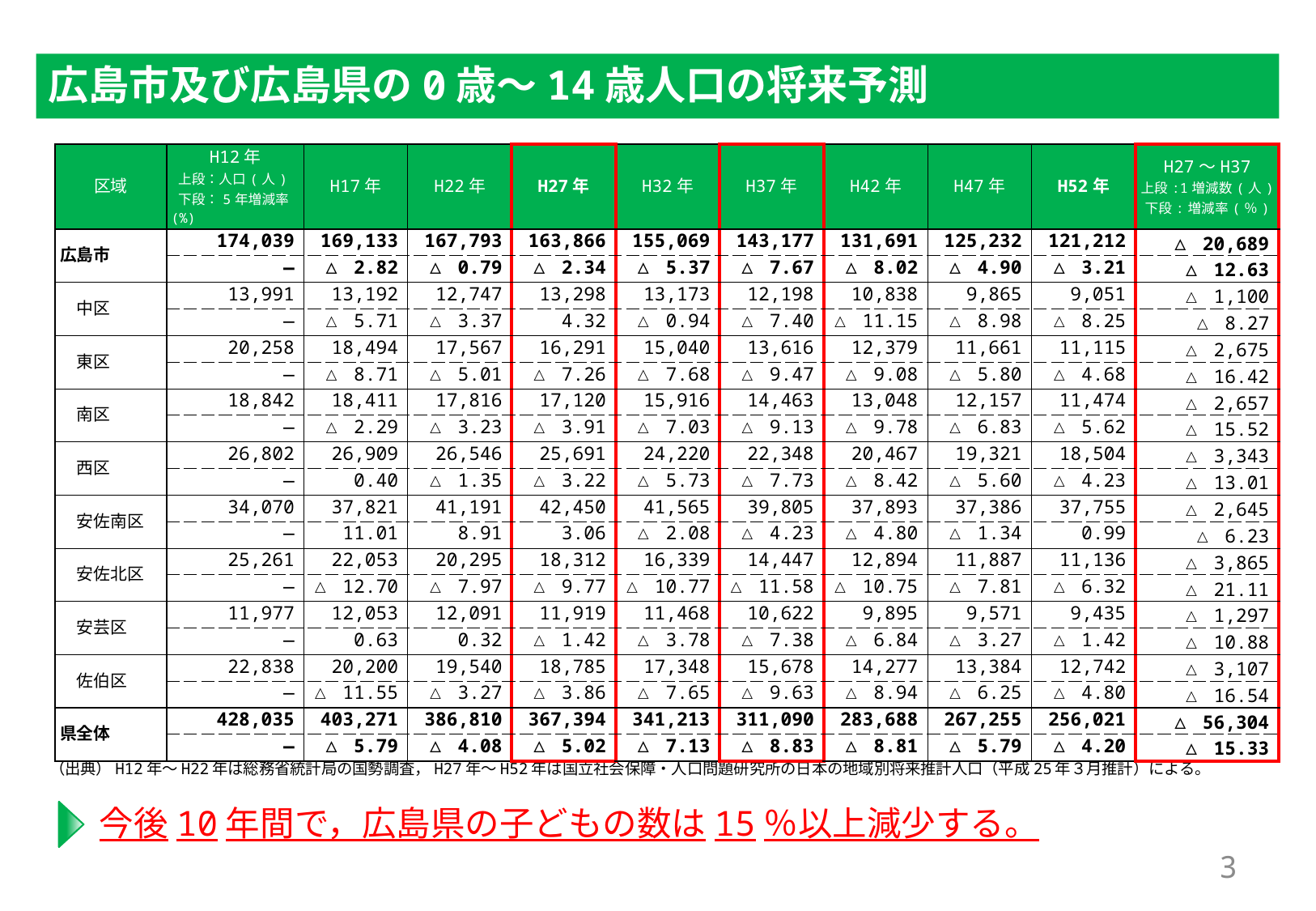

# 広島市及び広島県の0歳～14歳人口の将来予測
| 区域 | H12年 上段：人口(人) 下段：5年増減率(%) | H17年 | H22年 | H27年 | H32年 | H37年 | H42年 | H47年 | H52年 | H27～H37 上段:1増減数(人) 下段:増減率(％) |
| --- | --- | --- | --- | --- | --- | --- | --- | --- | --- | --- |
| 広島市 | 174,039 | 169,133 | 167,793 | 163,866 | 155,069 | 143,177 | 131,691 | 125,232 | 121,212 | △ 20,689 |
|  | ― | △ 2.82 | △ 0.79 | △ 2.34 | △ 5.37 | △ 7.67 | △ 8.02 | △ 4.90 | △ 3.21 | △ 12.63 |
| 中区 | 13,991 | 13,192 | 12,747 | 13,298 | 13,173 | 12,198 | 10,838 | 9,865 | 9,051 | △ 1,100 |
|  | ― | △ 5.71 | △ 3.37 | 4.32 | △ 0.94 | △ 7.40 | △ 11.15 | △ 8.98 | △ 8.25 | △ 8.27 |
| 東区 | 20,258 | 18,494 | 17,567 | 16,291 | 15,040 | 13,616 | 12,379 | 11,661 | 11,115 | △ 2,675 |
|  | ― | △ 8.71 | △ 5.01 | △ 7.26 | △ 7.68 | △ 9.47 | △ 9.08 | △ 5.80 | △ 4.68 | △ 16.42 |
| 南区 | 18,842 | 18,411 | 17,816 | 17,120 | 15,916 | 14,463 | 13,048 | 12,157 | 11,474 | △ 2,657 |
|  | ― | △ 2.29 | △ 3.23 | △ 3.91 | △ 7.03 | △ 9.13 | △ 9.78 | △ 6.83 | △ 5.62 | △ 15.52 |
| 西区 | 26,802 | 26,909 | 26,546 | 25,691 | 24,220 | 22,348 | 20,467 | 19,321 | 18,504 | △ 3,343 |
|  | ― | 0.40 | △ 1.35 | △ 3.22 | △ 5.73 | △ 7.73 | △ 8.42 | △ 5.60 | △ 4.23 | △ 13.01 |
| 安佐南区 | 34,070 | 37,821 | 41,191 | 42,450 | 41,565 | 39,805 | 37,893 | 37,386 | 37,755 | △ 2,645 |
|  | ― | 11.01 | 8.91 | 3.06 | △ 2.08 | △ 4.23 | △ 4.80 | △ 1.34 | 0.99 | △ 6.23 |
| 安佐北区 | 25,261 | 22,053 | 20,295 | 18,312 | 16,339 | 14,447 | 12,894 | 11,887 | 11,136 | △ 3,865 |
|  | ― | △ 12.70 | △ 7.97 | △ 9.77 | △ 10.77 | △ 11.58 | △ 10.75 | △ 7.81 | △ 6.32 | △ 21.11 |
| 安芸区 | 11,977 | 12,053 | 12,091 | 11,919 | 11,468 | 10,622 | 9,895 | 9,571 | 9,435 | △ 1,297 |
|  | ― | 0.63 | 0.32 | △ 1.42 | △ 3.78 | △ 7.38 | △ 6.84 | △ 3.27 | △ 1.42 | △ 10.88 |
| 佐伯区 | 22,838 | 20,200 | 19,540 | 18,785 | 17,348 | 15,678 | 14,277 | 13,384 | 12,742 | △ 3,107 |
|  | ― | △ 11.55 | △ 3.27 | △ 3.86 | △ 7.65 | △ 9.63 | △ 8.94 | △ 6.25 | △ 4.80 | △ 16.54 |
| 県全体 | 428,035 | 403,271 | 386,810 | 367,394 | 341,213 | 311,090 | 283,688 | 267,255 | 256,021 | △ 56,304 |
|  | ― | △ 5.79 | △ 4.08 | △ 5.02 | △ 7.13 | △ 8.83 | △ 8.81 | △ 5.79 | △ 4.20 | △ 15.33 |
（注）各年の人口は，10月１日現在。平成12年の広島市及び佐伯区の人口には，旧湯来町の人口を含めている。
（出典）H12年～H22年は総務省統計局の国勢調査，H27年～H52年は国立社会保障・人口問題研究所の日本の地域別将来推計人口（平成25年３月推計）による。
今後10年間で，広島県の子どもの数は15％以上減少する。

3